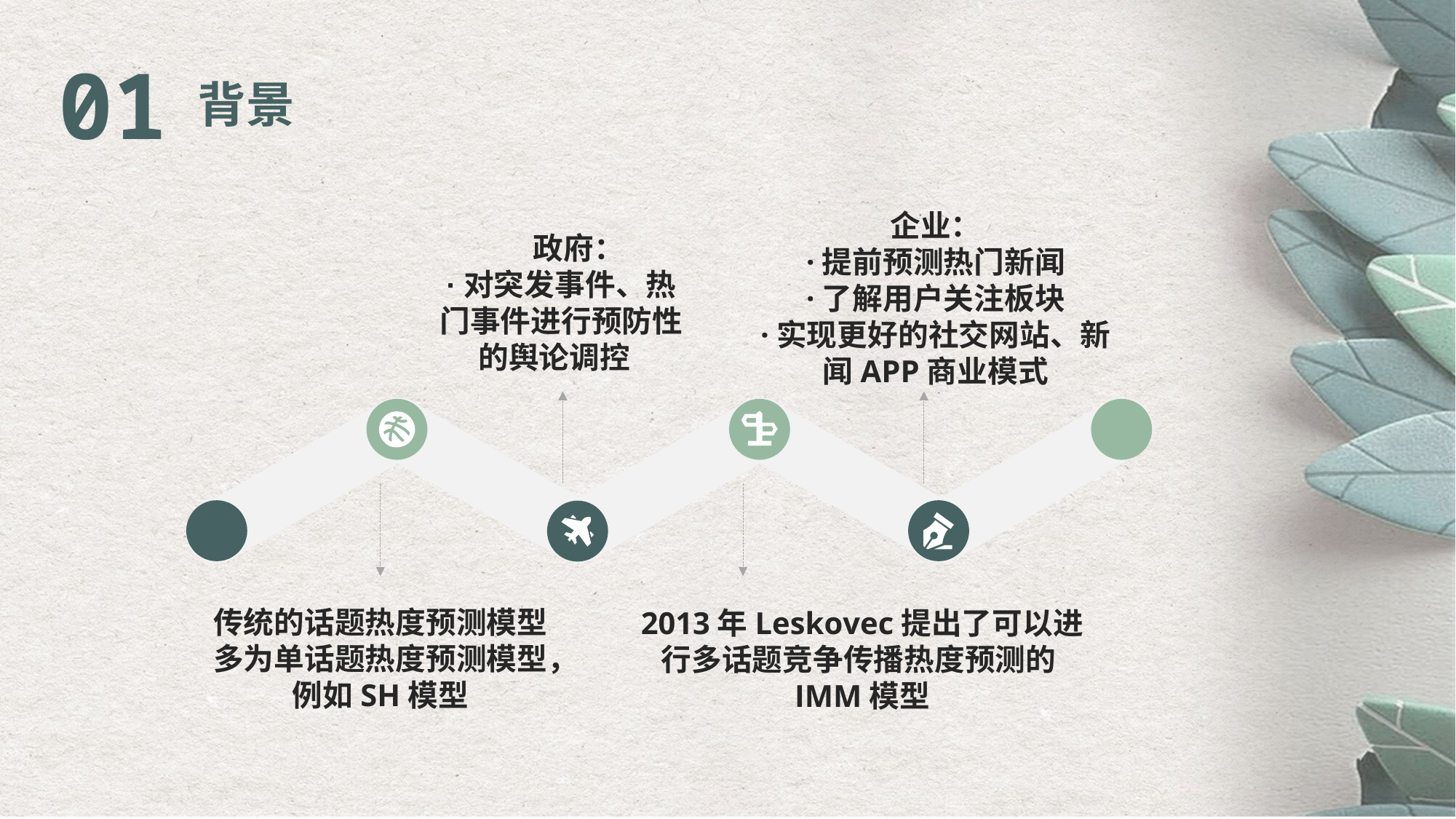

01
背景
企业：
·提前预测热门新闻
·了解用户关注板块
·实现更好的社交网站、新闻APP商业模式
    政府：
·对突发事件、热门事件进行预防性的舆论调控

传统的话题热度预测模型多为单话题热度预测模型，例如SH模型
2013年Leskovec提出了可以进行多话题竞争传播热度预测的IMM模型